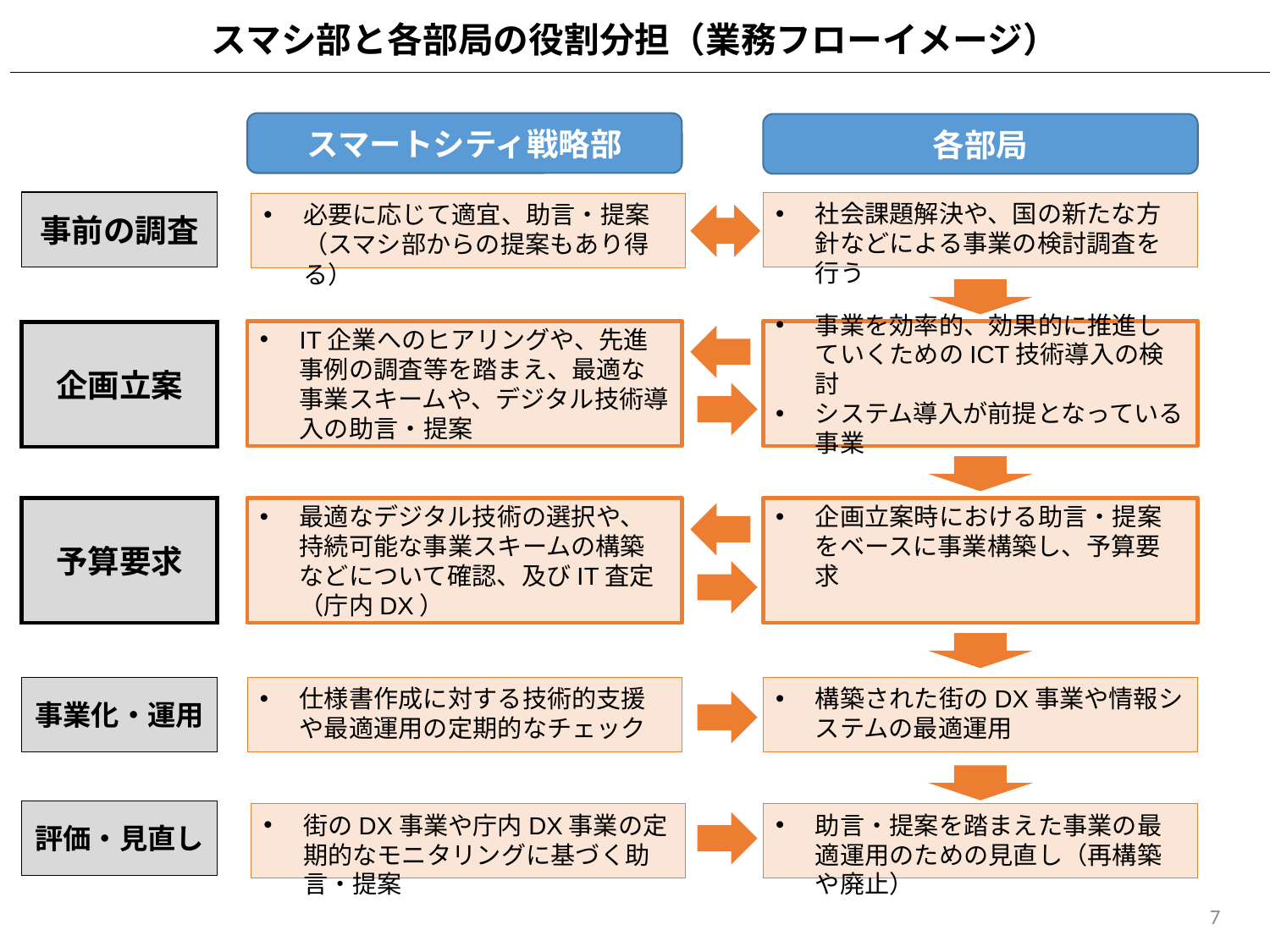

スマシ部と各部局の役割分担（業務フローイメージ）
スマートシティ戦略部
各部局
事前の調査
社会課題解決や、国の新たな方針などによる事業の検討調査を行う
必要に応じて適宜、助言・提案（スマシ部からの提案もあり得る）

IT企業へのヒアリングや、先進事例の調査等を踏まえ、最適な事業スキームや、デジタル技術導入の助言・提案
事業を効率的、効果的に推進していくためのICT技術導入の検討
システム導入が前提となっている事業
企画立案

予算要求
最適なデジタル技術の選択や、持続可能な事業スキームの構築などについて確認、及びIT査定（庁内DX）
企画立案時における助言・提案をベースに事業構築し、予算要求

事業化・運用
仕様書作成に対する技術的支援や最適運用の定期的なチェック
構築された街のDX事業や情報システムの最適運用

評価・見直し
街のDX事業や庁内DX事業の定期的なモニタリングに基づく助言・提案
助言・提案を踏まえた事業の最適運用のための見直し（再構築や廃止）

7